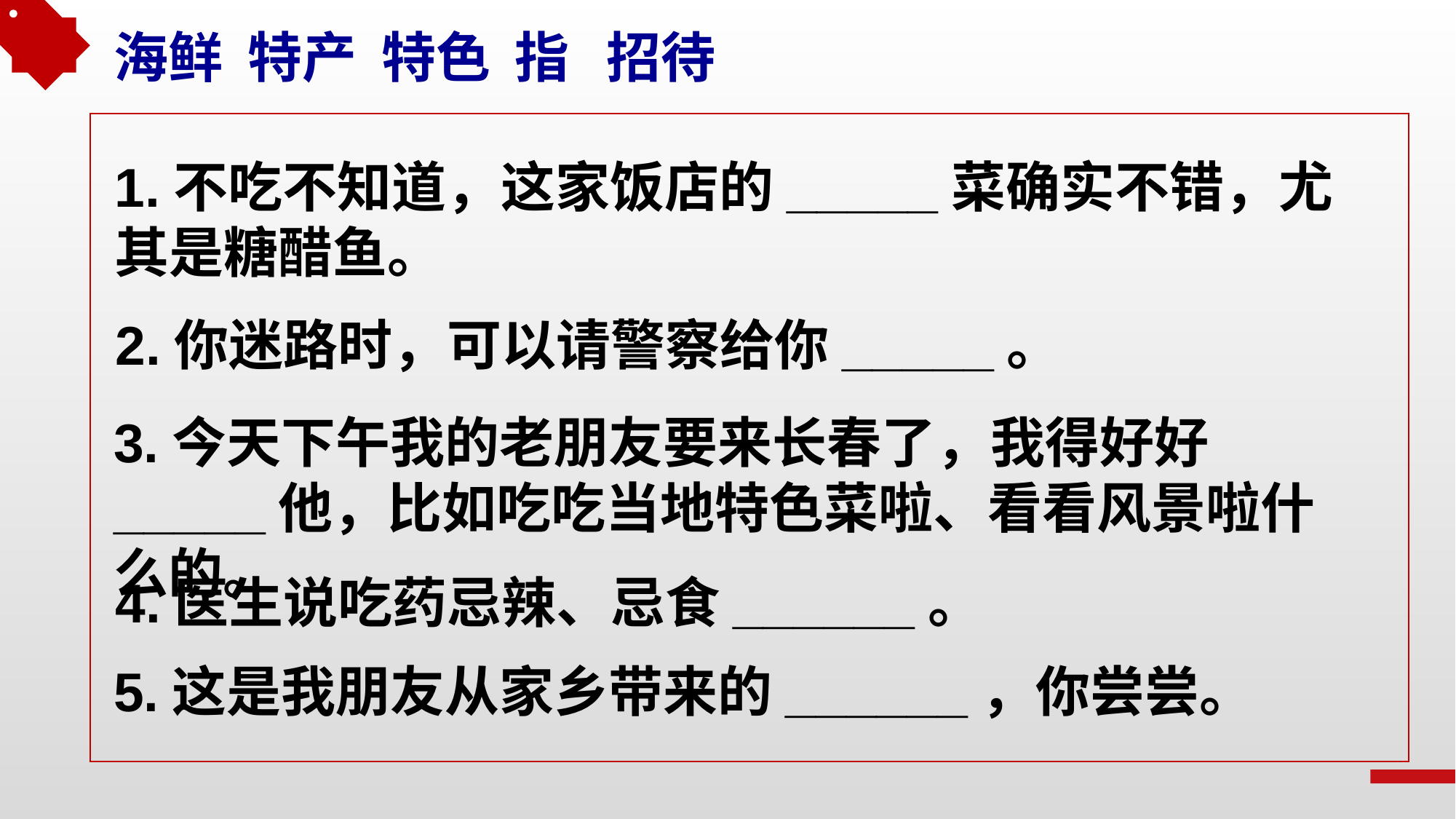

海鲜  特产  特色  指   招待

1.不吃不知道，这家饭店的_____菜确实不错，尤其是糖醋鱼。
2.你迷路时，可以请警察给你_____。
3.今天下午我的老朋友要来长春了，我得好好_____他，比如吃吃当地特色菜啦、看看风景啦什么的。
4.医生说吃药忌辣、忌食______。
5.这是我朋友从家乡带来的______，你尝尝。